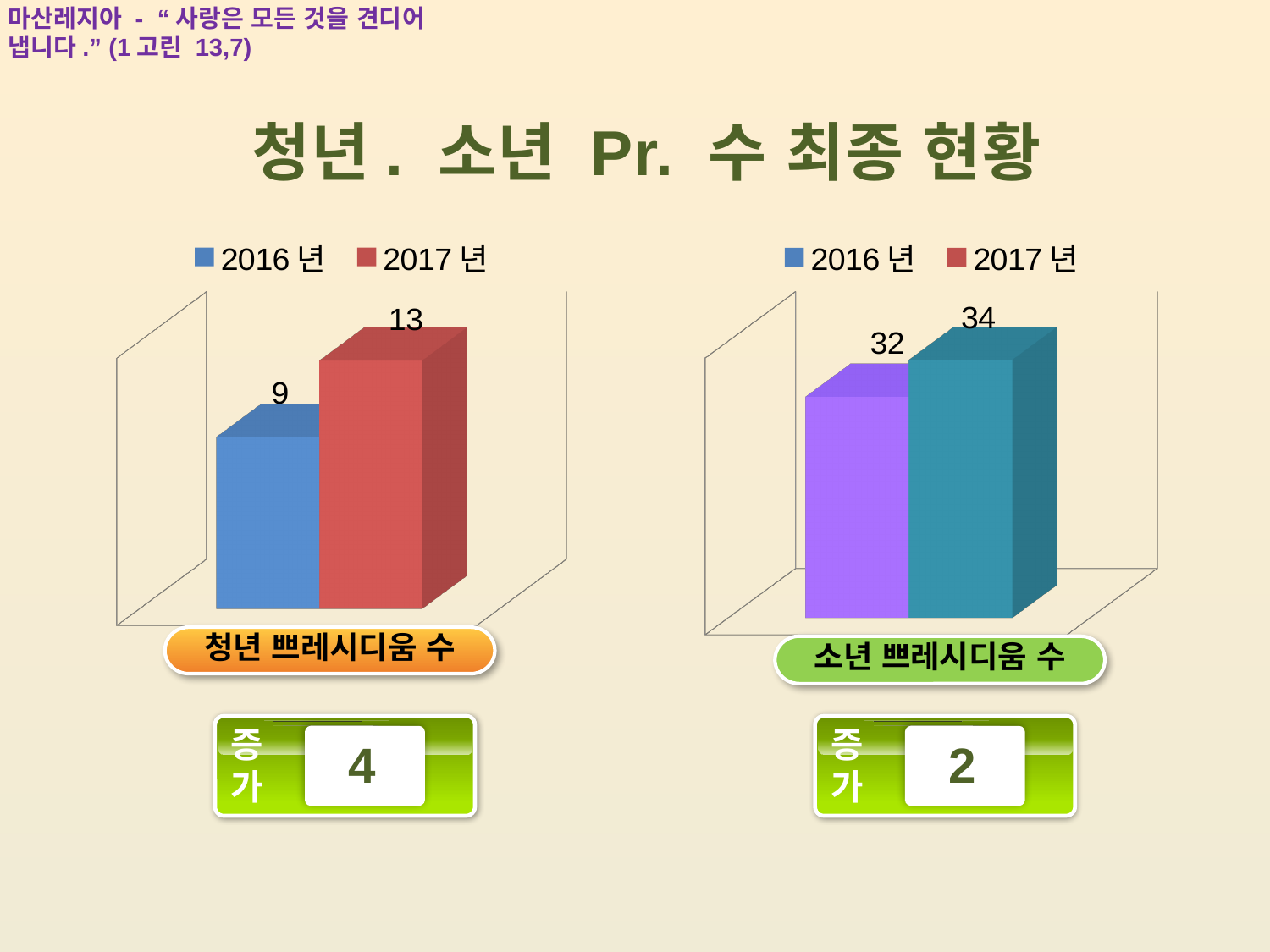

마산레지아 -  “사랑은 모든 것을 견디어 냅니다.” (1고린 13,7)
청년. 소년 Pr. 수 최종 현황

[unsupported chart]

[unsupported chart]

  4
 증
 가

  2
 증
 가